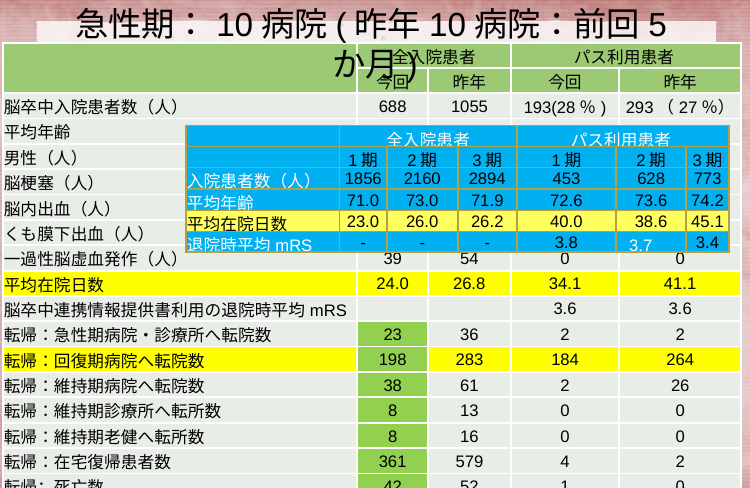

急性期：10病院(昨年10病院：前回5か月)
|  | 全入院患者 |  | パス利用患者 |  |
| --- | --- | --- | --- | --- |
|  | 今回 | 昨年 | 今回 | 昨年 |
| 脳卒中入院患者数（人） | 688 | 1055 | 193(28％) | 293（27％） |
| 平均年齢 | 73.0 | 73.0 | 73.0 | 74.6 |
| 男性（人） | 399 | 596 | 98 | 148 |
| 脳梗塞（人） | 417 | 648 | 123 | 172 |
| 脳内出血（人） | 136 | 216 | 53 | 99 |
| くも膜下出血（人） | 45 | 62 | 17 | 23 |
| 一過性脳虚血発作（人） | 39 | 54 | 0 | 0 |
| 平均在院日数 | 24.0 | 26.8 | 34.1 | 41.1 |
| 脳卒中連携情報提供書利用の退院時平均mRS |  |  | 3.6 | 3.6 |
| 転帰：急性期病院・診療所へ転院数 | 23 | 36 | 2 | 2 |
| 転帰：回復期病院へ転院数 | 198 | 283 | 184 | 264 |
| 転帰：維持期病院へ転院数 | 38 | 61 | 2 | 26 |
| 転帰：維持期診療所へ転所数 | 8 | 13 | 0 | 0 |
| 転帰：維持期老健へ転所数 | 8 | 16 | 0 | 0 |
| 転帰：在宅復帰患者数 | 361 | 579 | 4 | 2 |
| 転帰：死亡数 | 42 | 52 | 1 | 0 |
|  | 全入院患者 |  |  | パス利用患者 |  |  |
| --- | --- | --- | --- | --- | --- | --- |
|  | 1期 | 2期 | 3期 | 1期 | 2期 | 3期 |
| 入院患者数（人） | 1856 | 2160 | 2894 | 453 | 628 | 773 |
| 平均年齢 | 71.0 | 73.0 | 71.9 | 72.6 | 73.6 | 74.2 |
| 平均在院日数 | 23.0 | 26.0 | 26.2 | 40.0 | 38.6 | 45.1 |
| 退院時平均mRS | - | - | - | 3.8 | 3.7 | 3.4 |